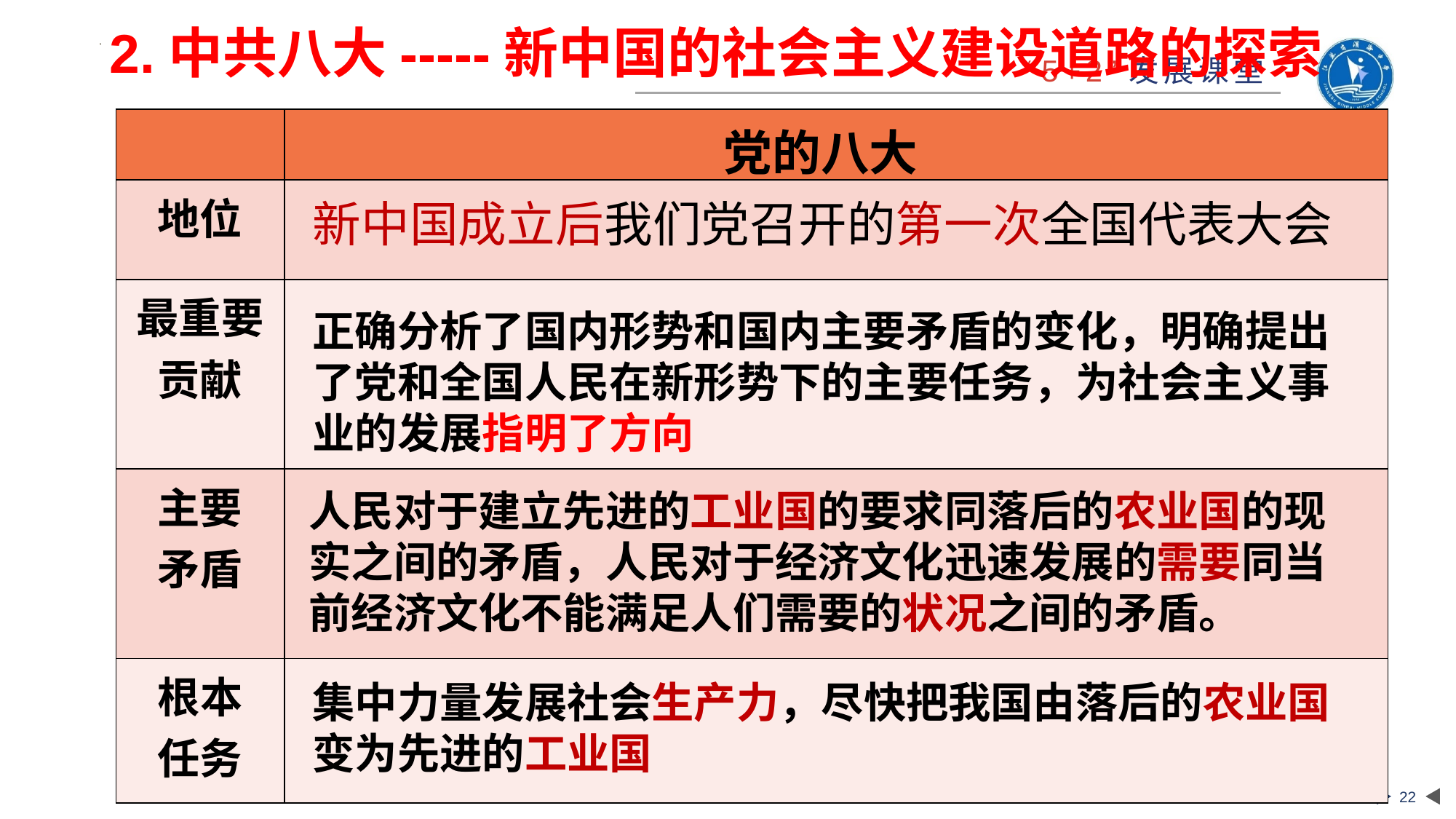

2.中共八大-----新中国的社会主义建设道路的探索
|  | 党的八大 |
| --- | --- |
| 地位 |  |
| 最重要贡献 |  |
| 主要 矛盾 |  |
| 根本 任务 |  |
新中国成立后我们党召开的第一次全国代表大会
正确分析了国内形势和国内主要矛盾的变化，明确提出了党和全国人民在新形势下的主要任务，为社会主义事业的发展指明了方向
人民对于建立先进的工业国的要求同落后的农业国的现实之间的矛盾，人民对于经济文化迅速发展的需要同当前经济文化不能满足人们需要的状况之间的矛盾。
集中力量发展社会生产力，尽快把我国由落后的农业国变为先进的工业国